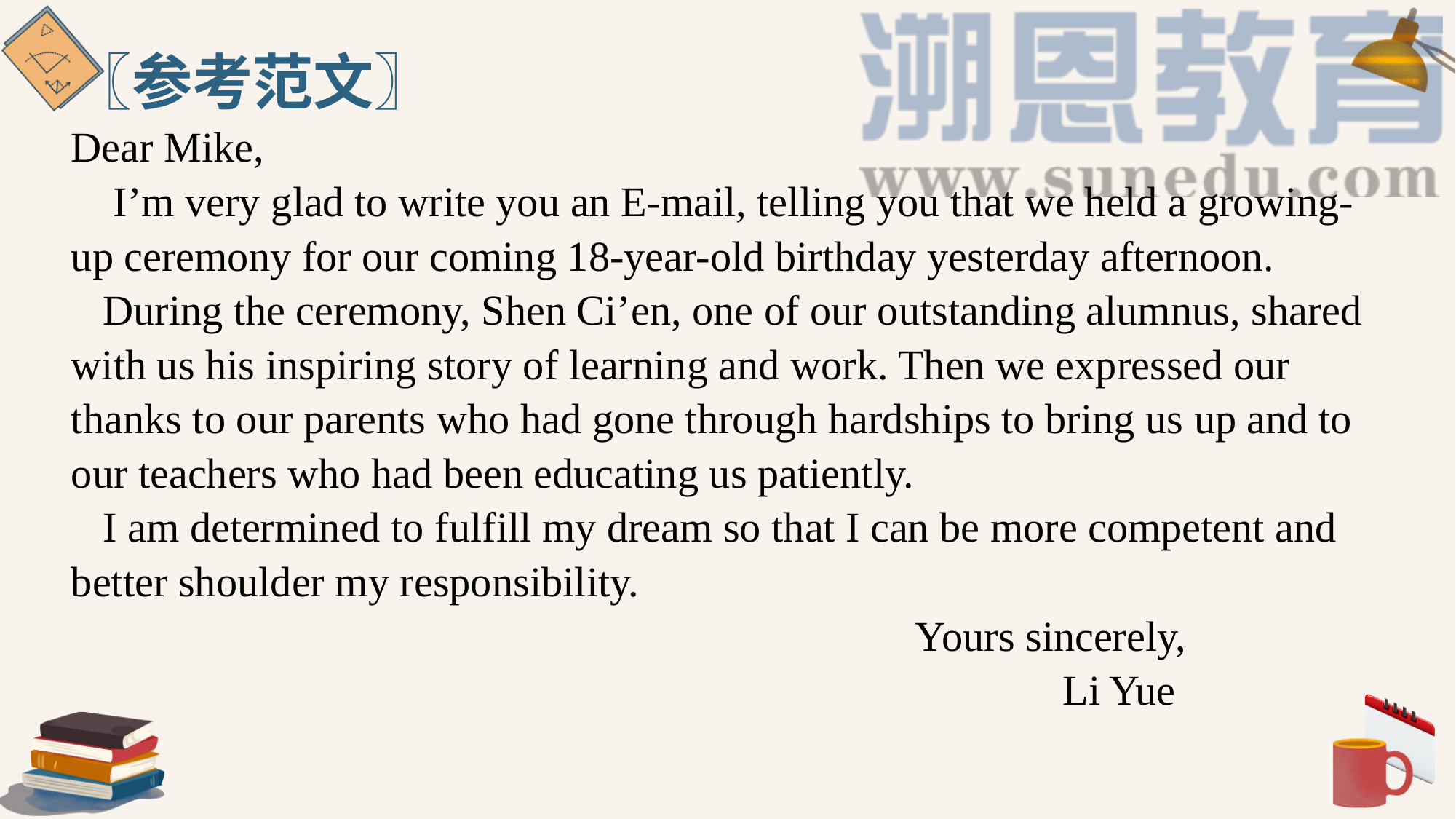

〖参考范文〗
Dear Mike,
    I’m very glad to write you an E-mail, telling you that we held a growing-up ceremony for our coming 18-year-old birthday yesterday afternoon.
   During the ceremony, Shen Ci’en, one of our outstanding alumnus, shared with us his inspiring story of learning and work. Then we expressed our thanks to our parents who had gone through hardships to bring us up and to our teachers who had been educating us patiently.
   I am determined to fulfill my dream so that I can be more competent and better shoulder my responsibility.
                                                                                Yours sincerely,
                                                                                              Li Yue